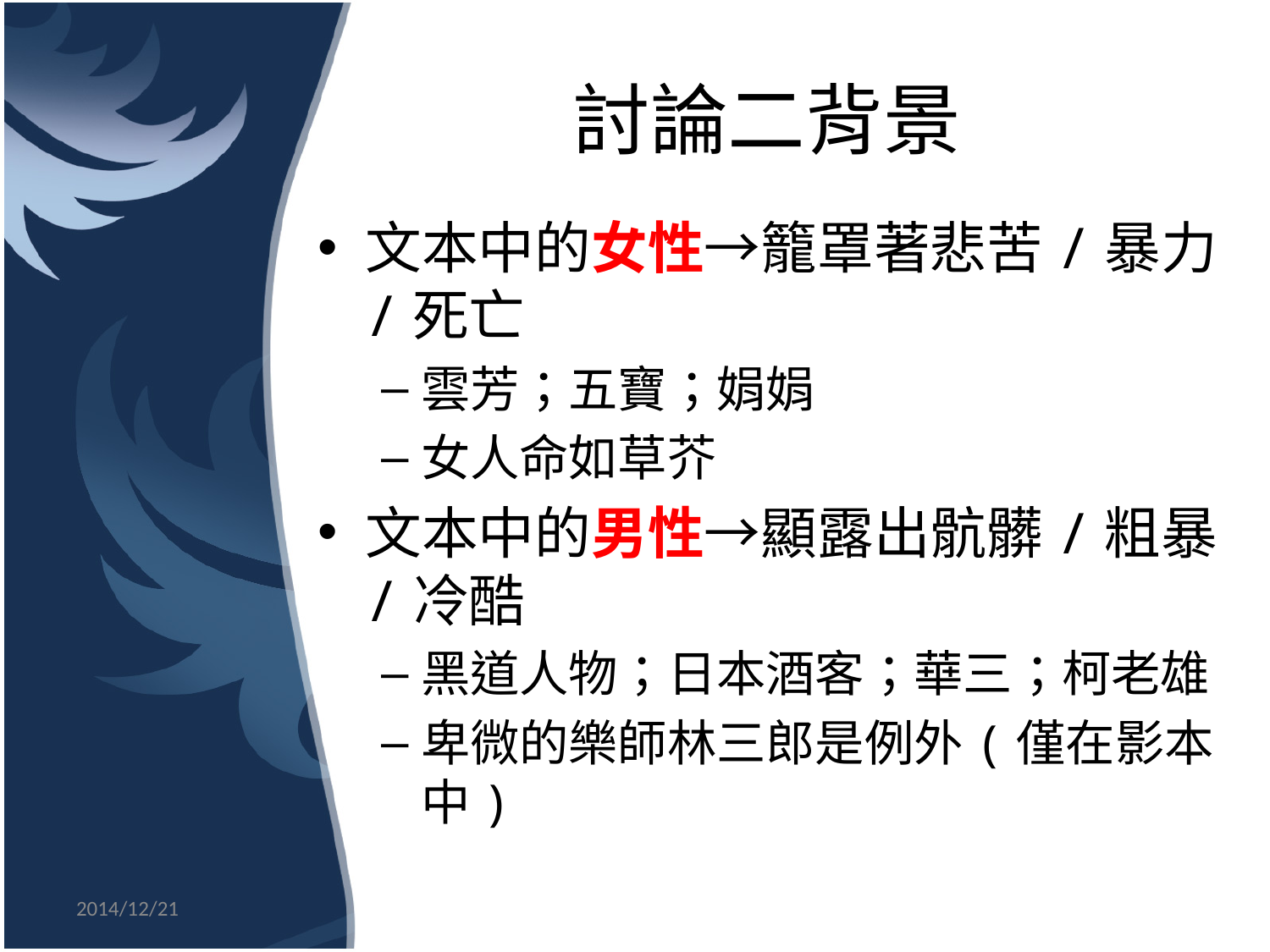

# 討論二背景
文本中的女性→籠罩著悲苦/暴力/死亡
雲芳；五寶；娟娟
女人命如草芥
文本中的男性→顯露出骯髒/粗暴/冷酷
黑道人物；日本酒客；華三；柯老雄
卑微的樂師林三郎是例外(僅在影本中)

2014/12/21